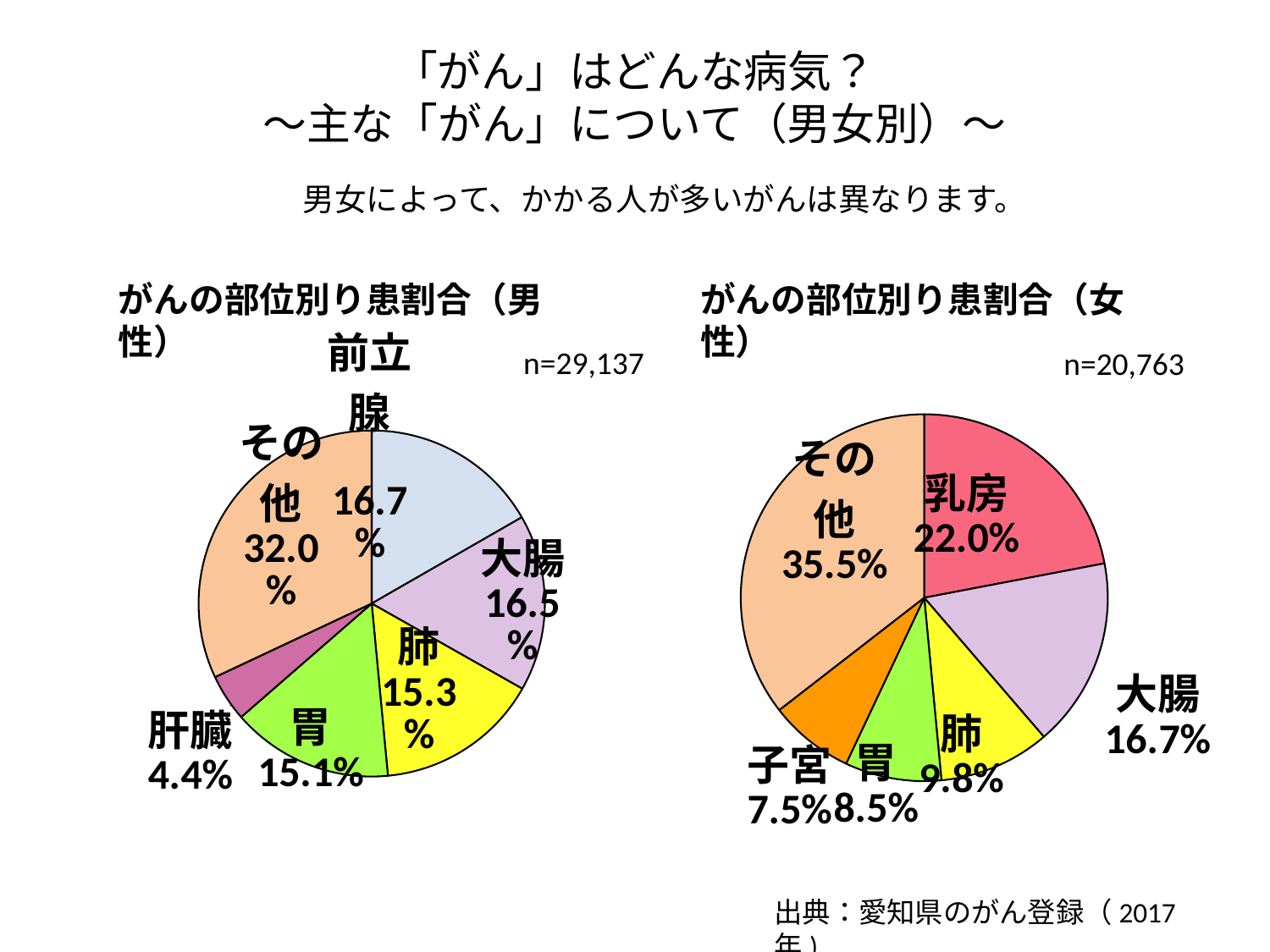

「がん」はどんな病気？
～主な「がん」について（男女別）～
男女によって、かかる人が多いがんは異なります。
がんの部位別り患割合（女性）
がんの部位別り患割合（男性）

### Chart

| Category |  |
|---|---|
| 前立腺 | 0.167 |
| 大腸 | 0.165 |
| 肺 | 0.153 |
| 胃 | 0.151 |
| 肝臓 | 0.044 |
| その他 | 0.32 |

### Chart

| Category |  |
|---|---|
| 乳房 | 0.22 |
| 大腸 | 0.167 |
| 肺 | 0.098 |
| 胃 | 0.085 |
| 子宮 | 0.075 |
| その他 | 0.355 |

### Chart

| Category |
|---|
n=29,137
n=20,763

出典：愛知県のがん登録（2017年)